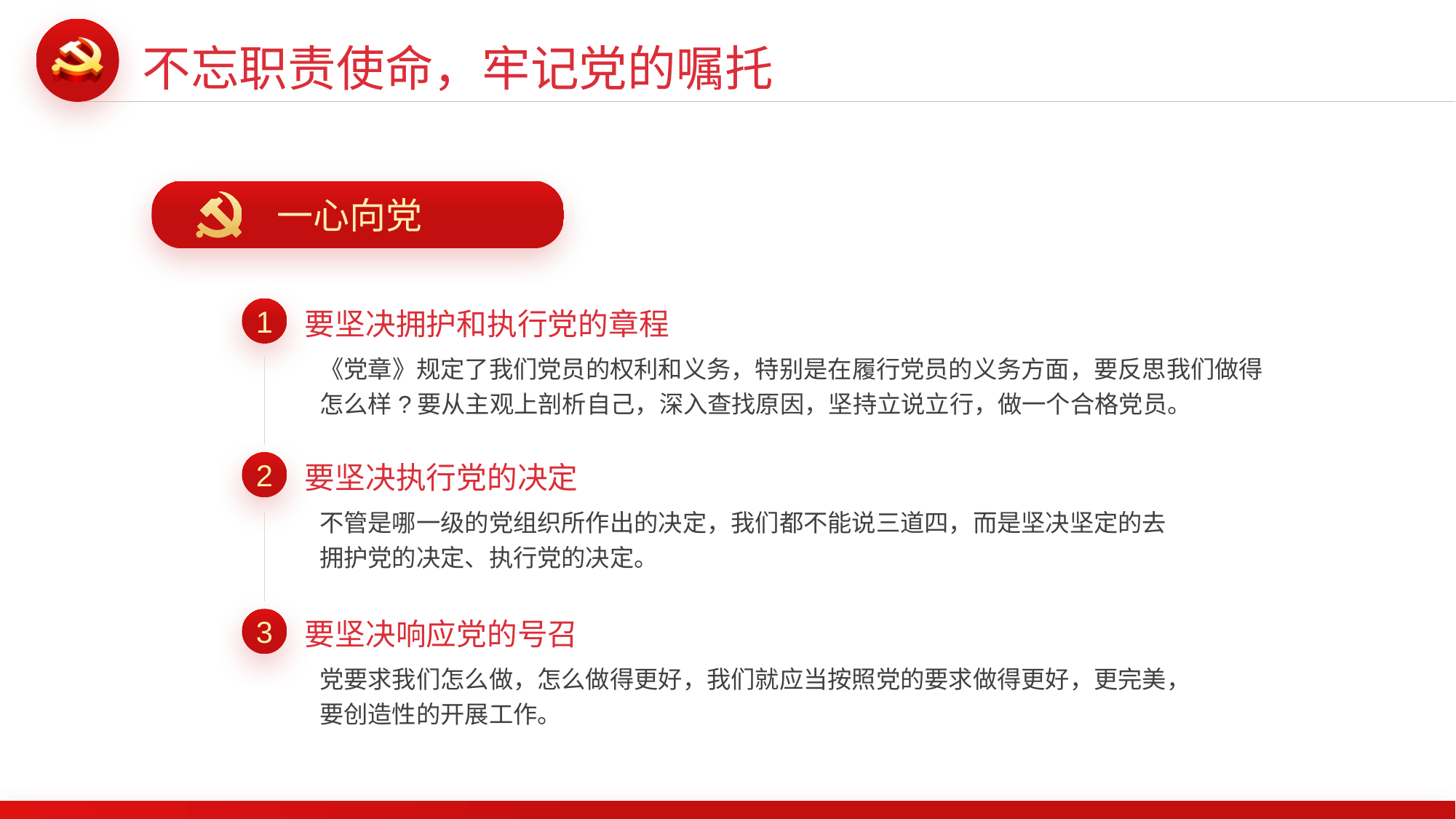

不忘职责使命，牢记党的嘱托
一心向党

要坚决拥护和执行党的章程
1
《党章》规定了我们党员的权利和义务，特别是在履行党员的义务方面，要反思我们做得怎么样?要从主观上剖析自己，深入查找原因，坚持立说立行，做一个合格党员。
要坚决执行党的决定
2
不管是哪一级的党组织所作出的决定，我们都不能说三道四，而是坚决坚定的去拥护党的决定、执行党的决定。
要坚决响应党的号召
3
党要求我们怎么做，怎么做得更好，我们就应当按照党的要求做得更好，更完美，要创造性的开展工作。